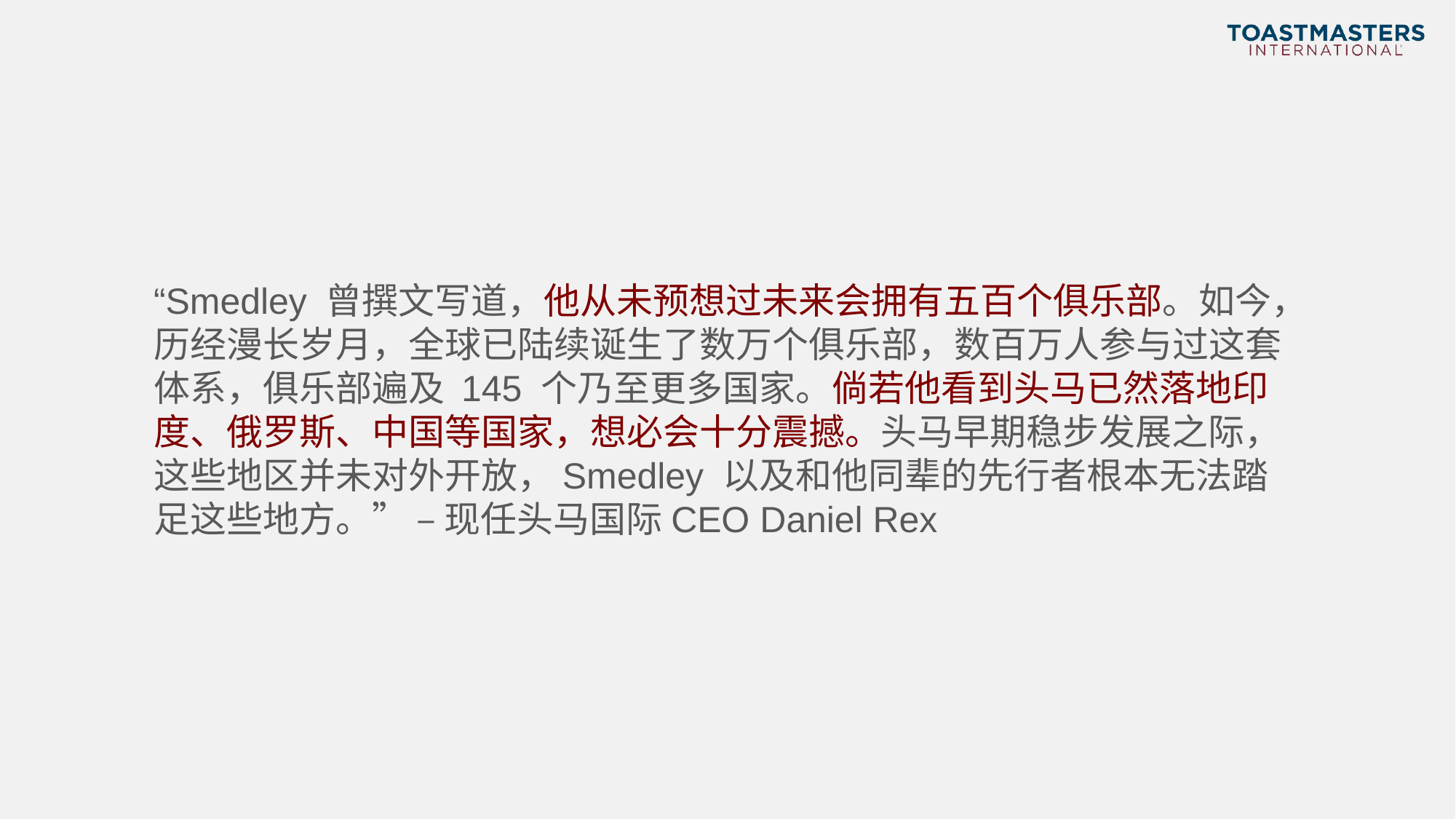

“Smedley 曾撰文写道，他从未预想过未来会拥有五百个俱乐部。如今，历经漫长岁月，全球已陆续诞生了数万个俱乐部，数百万人参与过这套体系，俱乐部遍及 145 个乃至更多国家。倘若他看到头马已然落地印度、俄罗斯、中国等国家，想必会十分震撼。头马早期稳步发展之际，这些地区并未对外开放，Smedley 以及和他同辈的先行者根本无法踏足这些地方。” – 现任头马国际CEO Daniel Rex